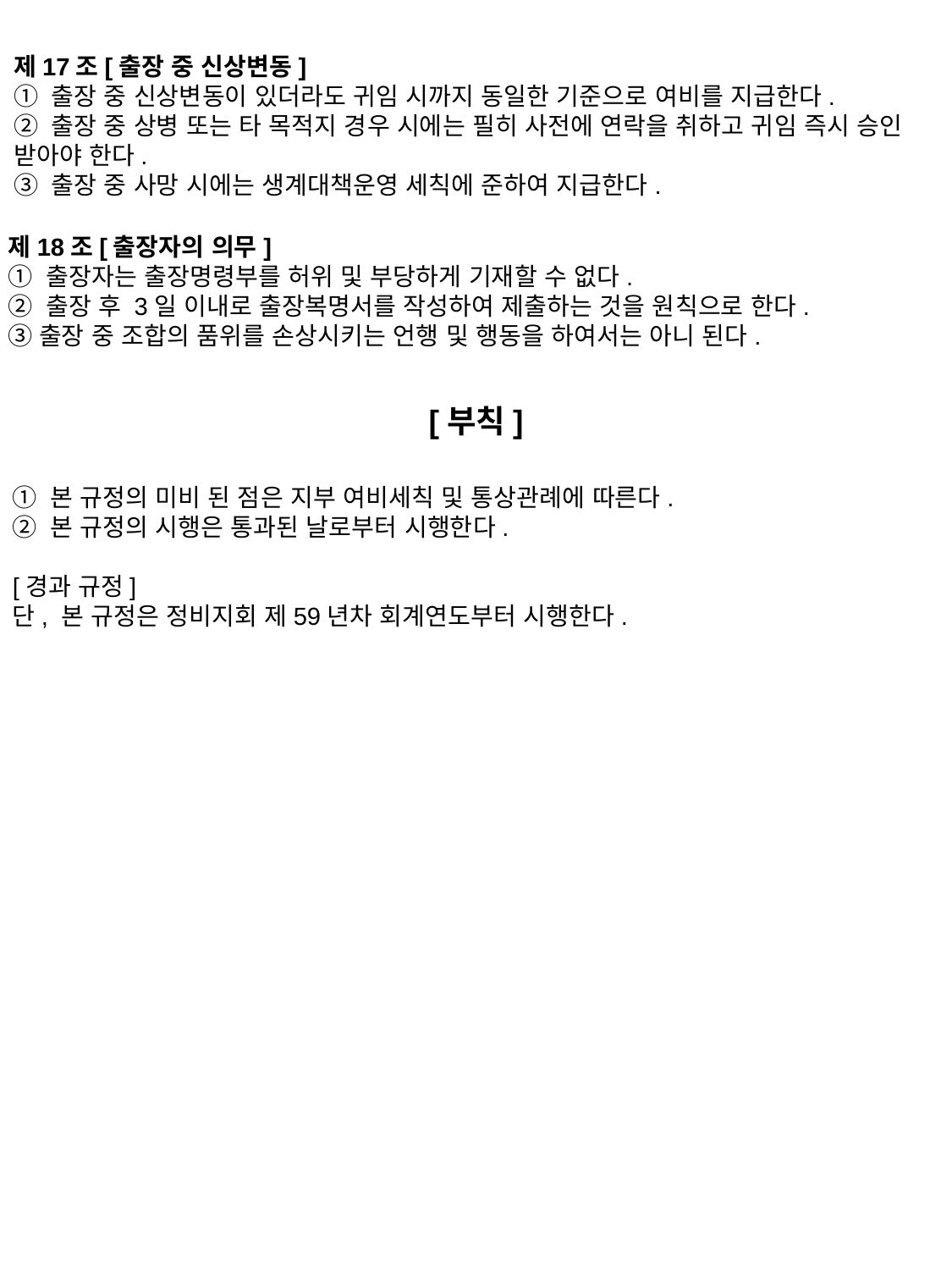

제17조[출장 중 신상변동]
① 출장 중 신상변동이 있더라도 귀임 시까지 동일한 기준으로 여비를 지급한다.
② 출장 중 상병 또는 타 목적지 경우 시에는 필히 사전에 연락을 취하고 귀임 즉시 승인 받아야 한다.
③ 출장 중 사망 시에는 생계대책운영 세칙에 준하여 지급한다.
제18조[출장자의 의무]
① 출장자는 출장명령부를 허위 및 부당하게 기재할 수 없다.
② 출장 후 3일 이내로 출장복명서를 작성하여 제출하는 것을 원칙으로 한다.
③출장 중 조합의 품위를 손상시키는 언행 및 행동을 하여서는 아니 된다.
[부칙]
① 본 규정의 미비 된 점은 지부 여비세칙 및 통상관례에 따른다.
② 본 규정의 시행은 통과된 날로부터 시행한다.

[경과 규정]
단, 본 규정은 정비지회 제59년차 회계연도부터 시행한다.